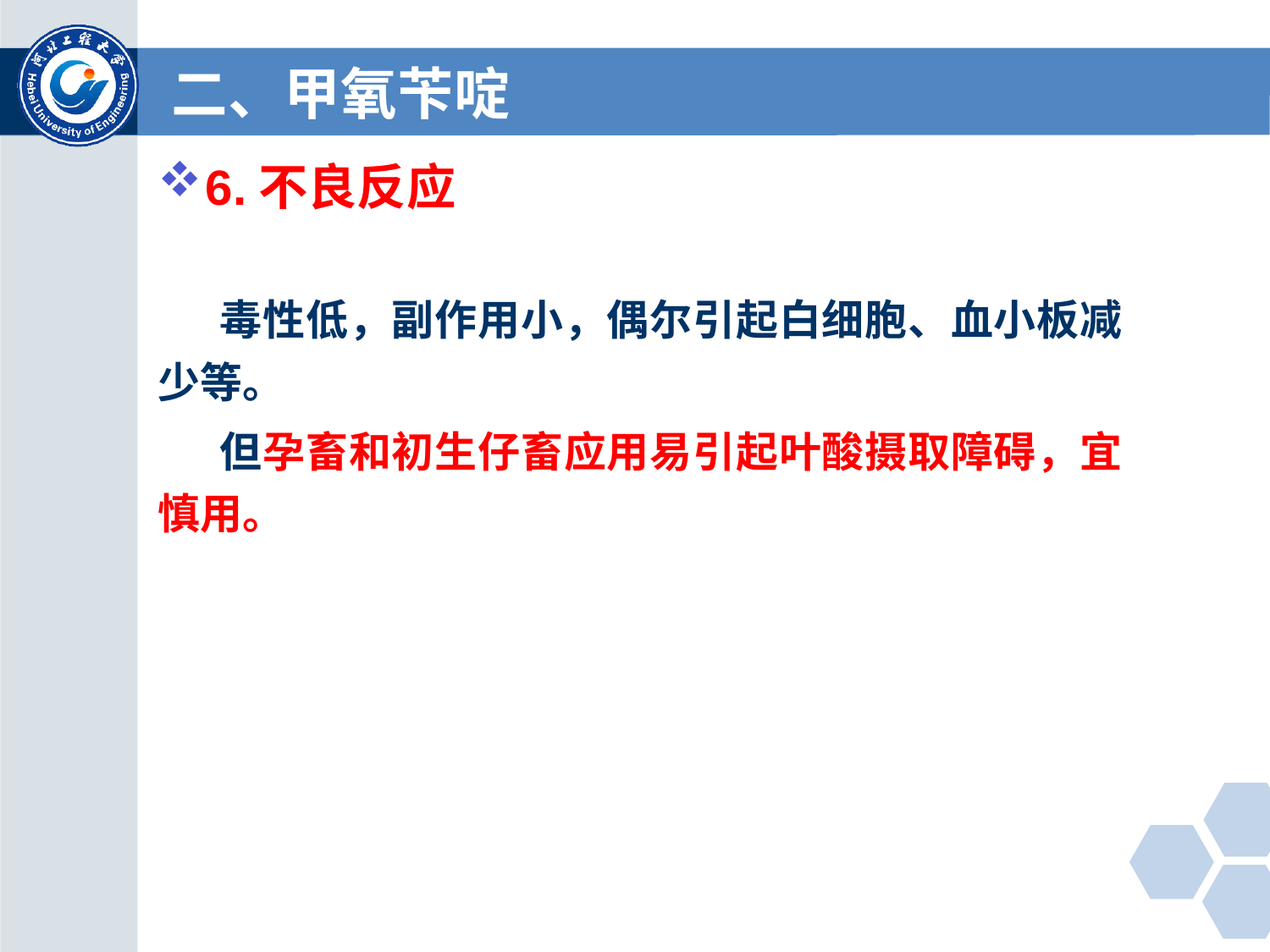

# 二、甲氧苄啶
6.不良反应

     毒性低，副作用小，偶尔引起白细胞、血小板减少等。
     但孕畜和初生仔畜应用易引起叶酸摄取障碍，宜慎用。